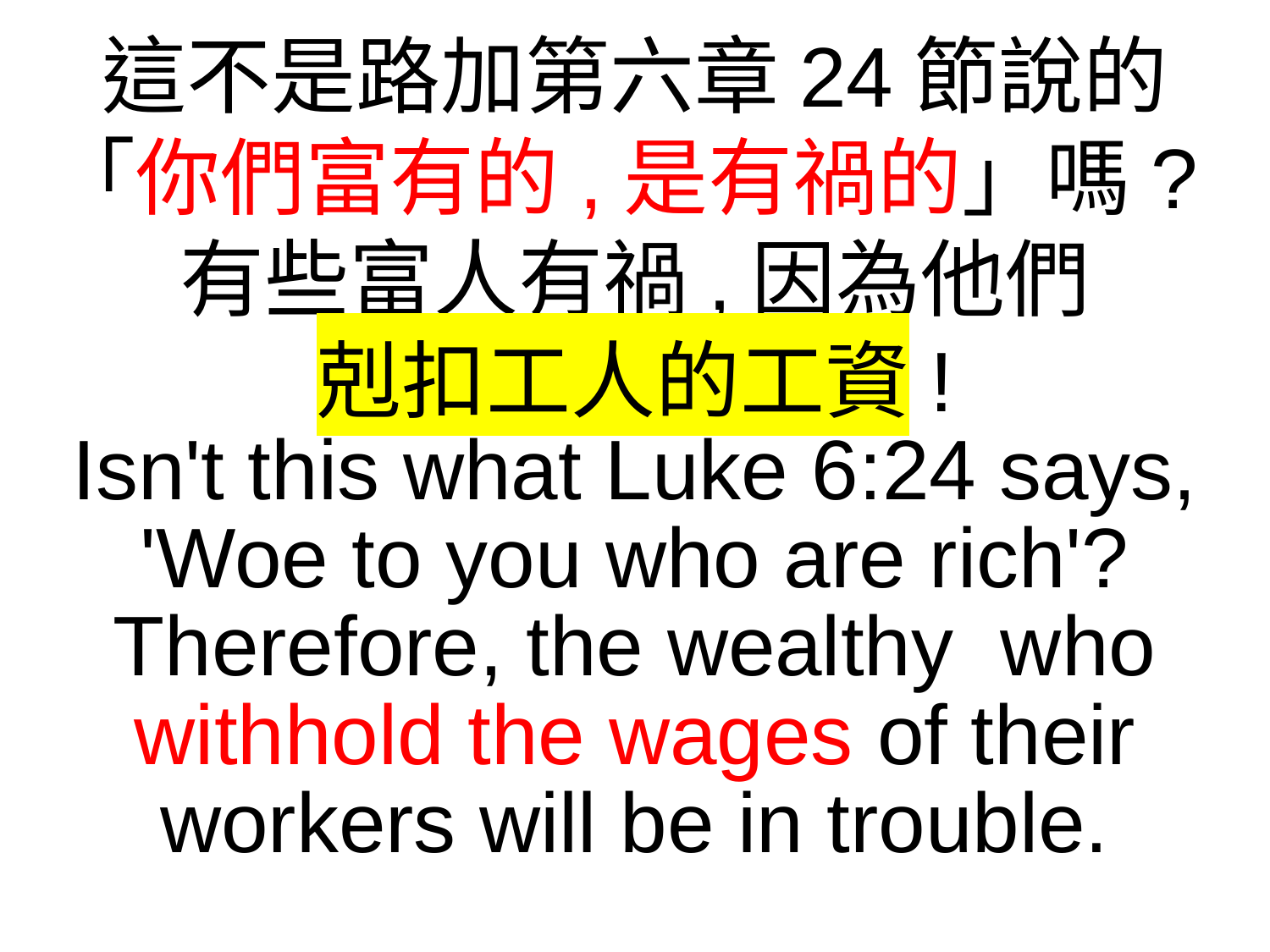

這不是路加第六章24節說的
「你們富有的,是有禍的」嗎?有些富人有禍,因為他們
剋扣工人的工資!
Isn't this what Luke 6:24 says, 'Woe to you who are rich'? Therefore, the wealthy  who withhold the wages of their workers will be in trouble.